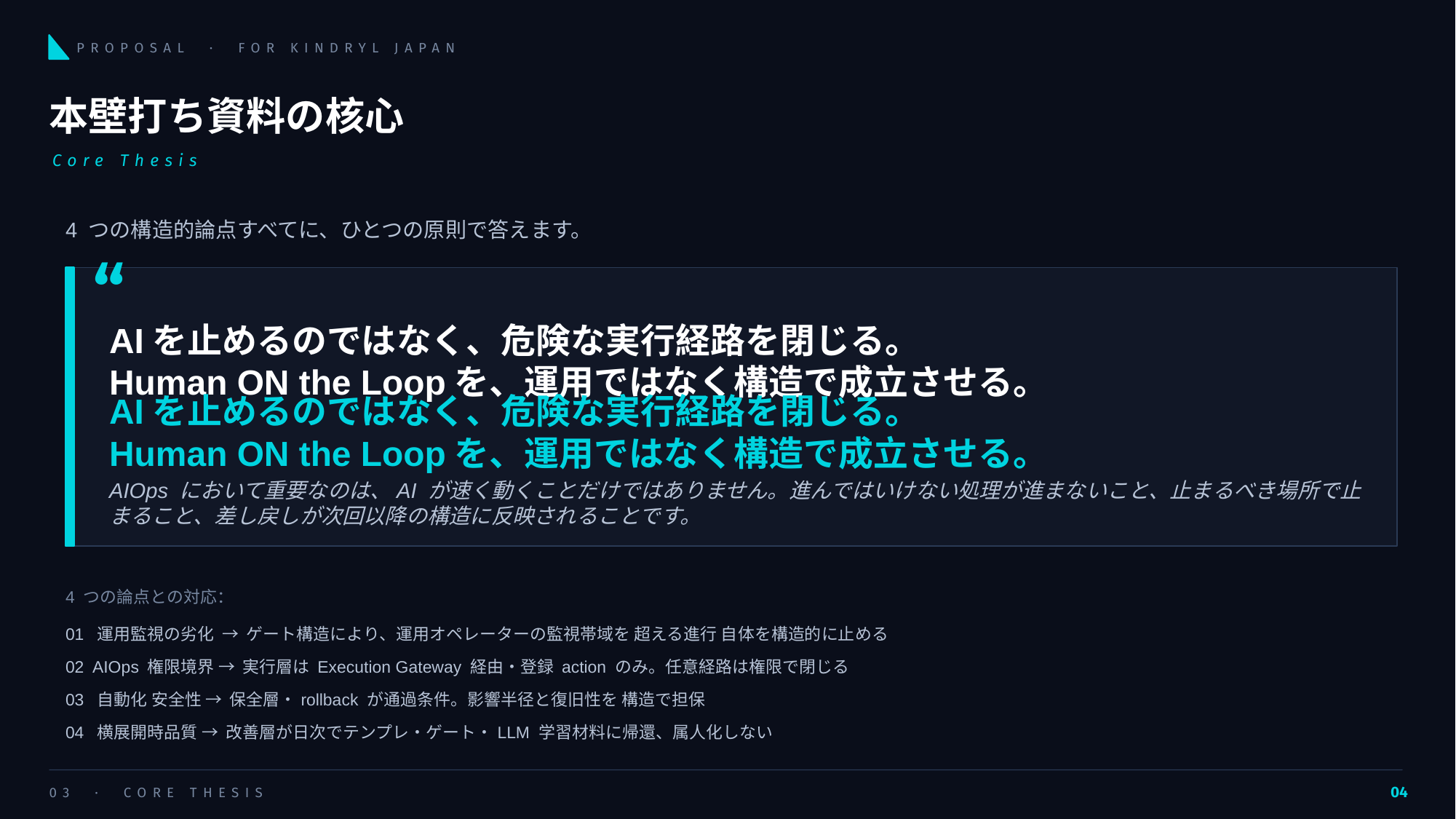

PROPOSAL  ·  FOR KINDRYL JAPAN

本壁打ち資料の核心
Core Thesis
4 つの構造的論点すべてに、ひとつの原則で答えます。
“

AIを止めるのではなく、危険な実行経路を閉じる。
Human ON the Loopを、運用ではなく構造で成立させる。
AIを止めるのではなく、危険な実行経路を閉じる。
Human ON the Loopを、運用ではなく構造で成立させる。
AIOps において重要なのは、AI が速く動くことだけではありません。進んではいけない処理が進まないこと、止まるべき場所で止まること、差し戻しが次回以降の構造に反映されることです。
4 つの論点との対応：
01  運用監視の劣化  →  ゲート構造により、運用オペレーターの監視帯域を 超える進行 自体を構造的に止める
02  AIOps 権限境界 →  実行層は Execution Gateway 経由・登録 action のみ。任意経路は権限で閉じる
03  自動化 安全性 →  保全層・rollback が通過条件。影響半径と復旧性を 構造で担保
04  横展開時品質 →  改善層が日次でテンプレ・ゲート・LLM 学習材料に帰還、属人化しない

03  ·  CORE THESIS
04